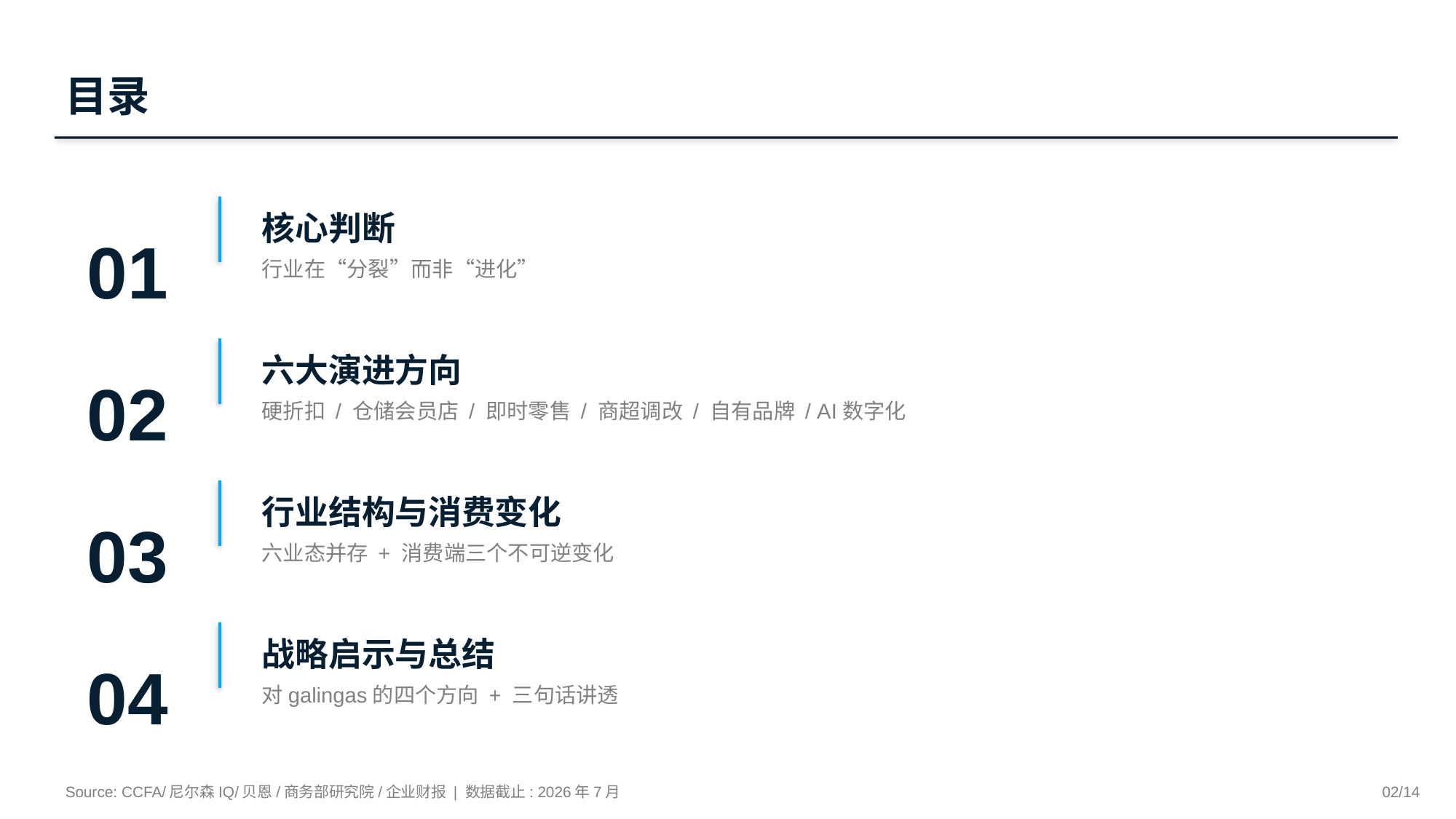

目录

01
核心判断

行业在“分裂”而非“进化”
02
六大演进方向

硬折扣 / 仓储会员店 / 即时零售 / 商超调改 / 自有品牌 / AI数字化
03
行业结构与消费变化

六业态并存 + 消费端三个不可逆变化
04
战略启示与总结

对galingas的四个方向 + 三句话讲透
Source: CCFA/尼尔森IQ/贝恩/商务部研究院/企业财报 | 数据截止: 2026年7月
02/14